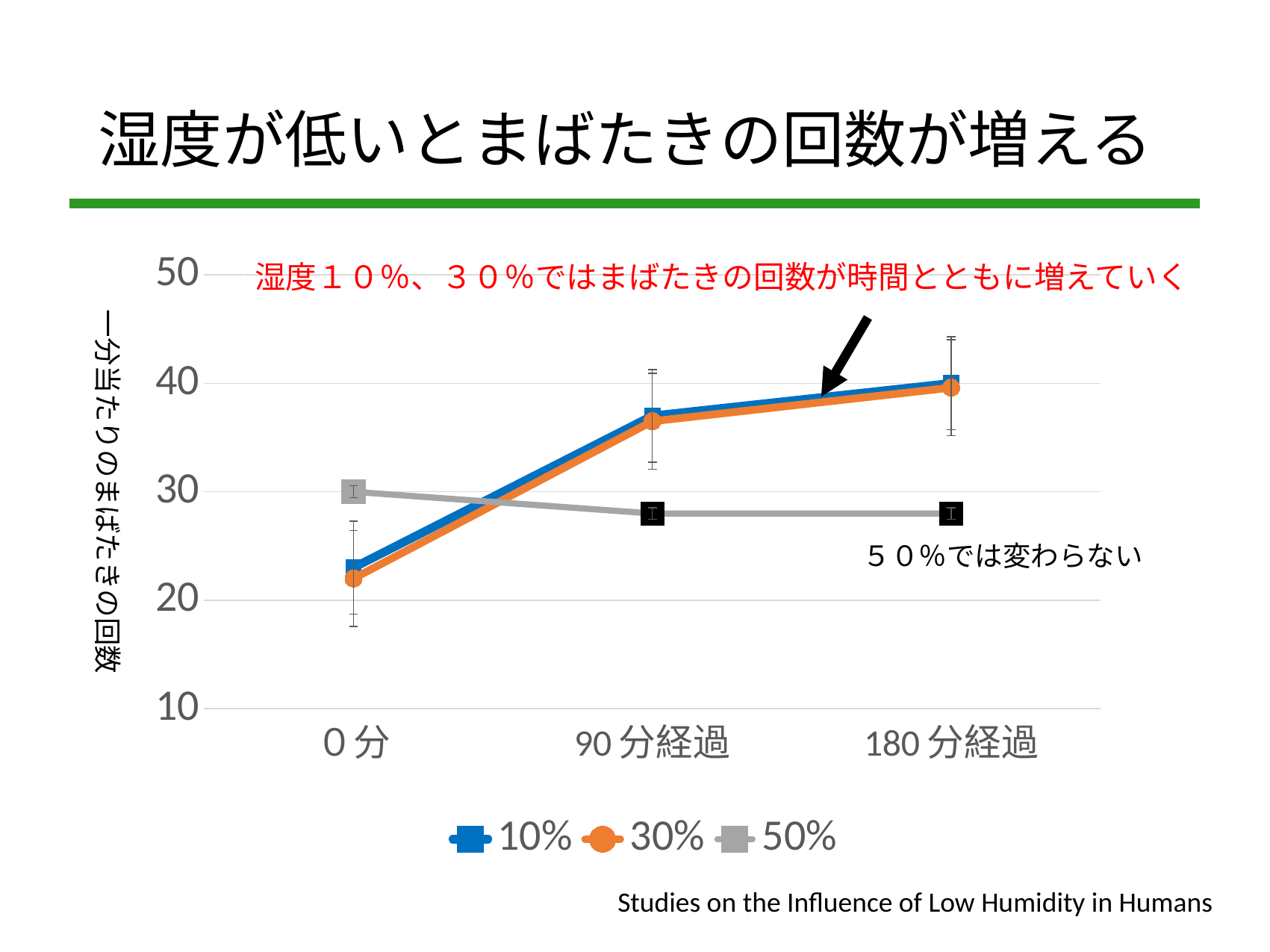

# 湿度が低いとまばたきの回数が増える

### Chart

| Category | 10% | 30% | 50% |
|---|---|---|---|
| ０分 | 23.0 | 22.0 | 30.0 |
| 90分経過 | 37.0 | 36.5 | 28.0 |
| 180分経過 | 40.0 | 39.6 | 28.0 |
湿度１０％、３０％ではまばたきの回数が時間とともに増えていく
一分当たりのまばたきの回数
５０％では変わらない
Studies on the Influence of Low Humidity in Humans